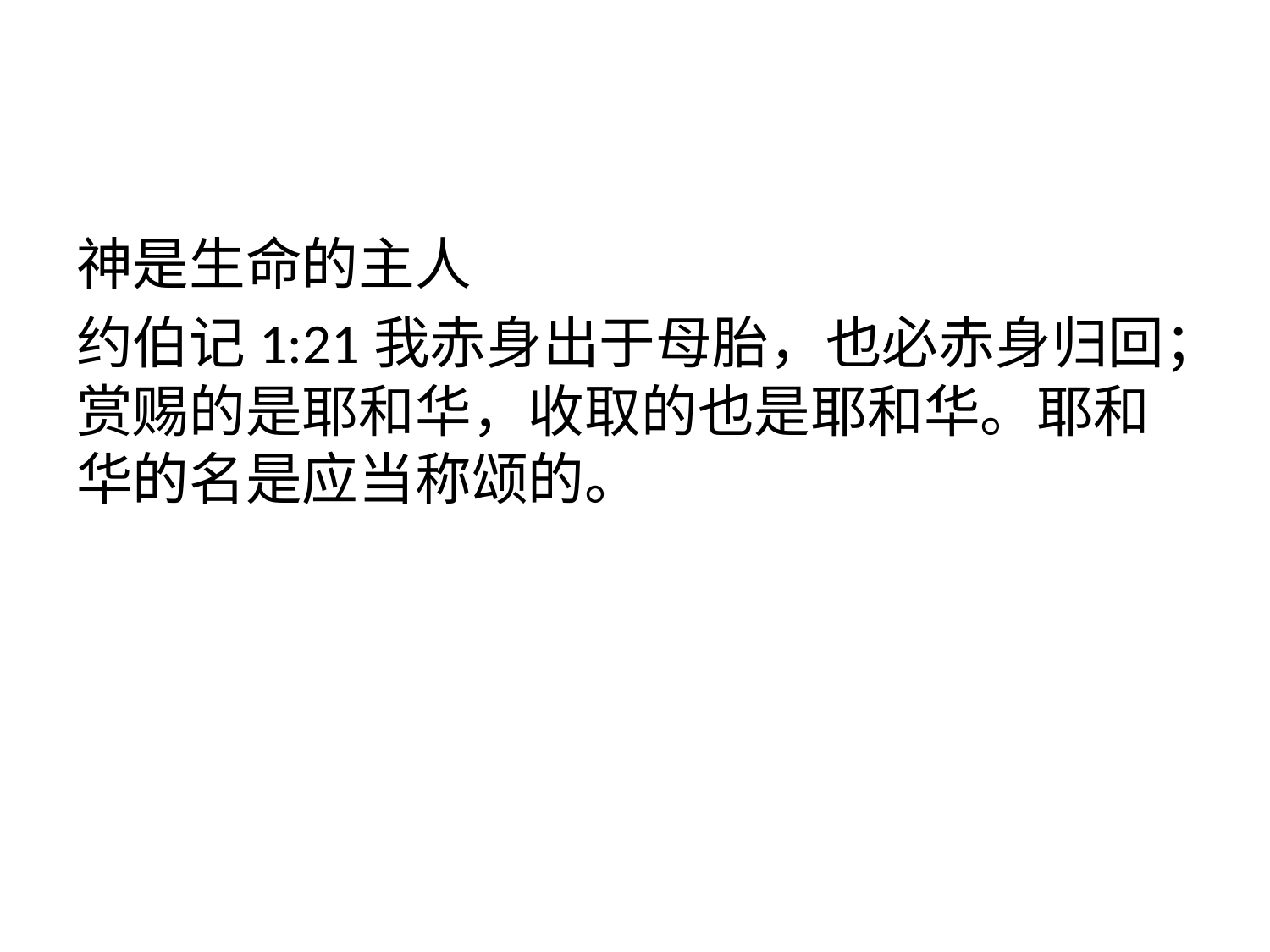

#
神是生命的主人
约伯记1:21我赤身出于母胎，也必赤身归回；赏赐的是耶和华，收取的也是耶和华。耶和华的名是应当称颂的。